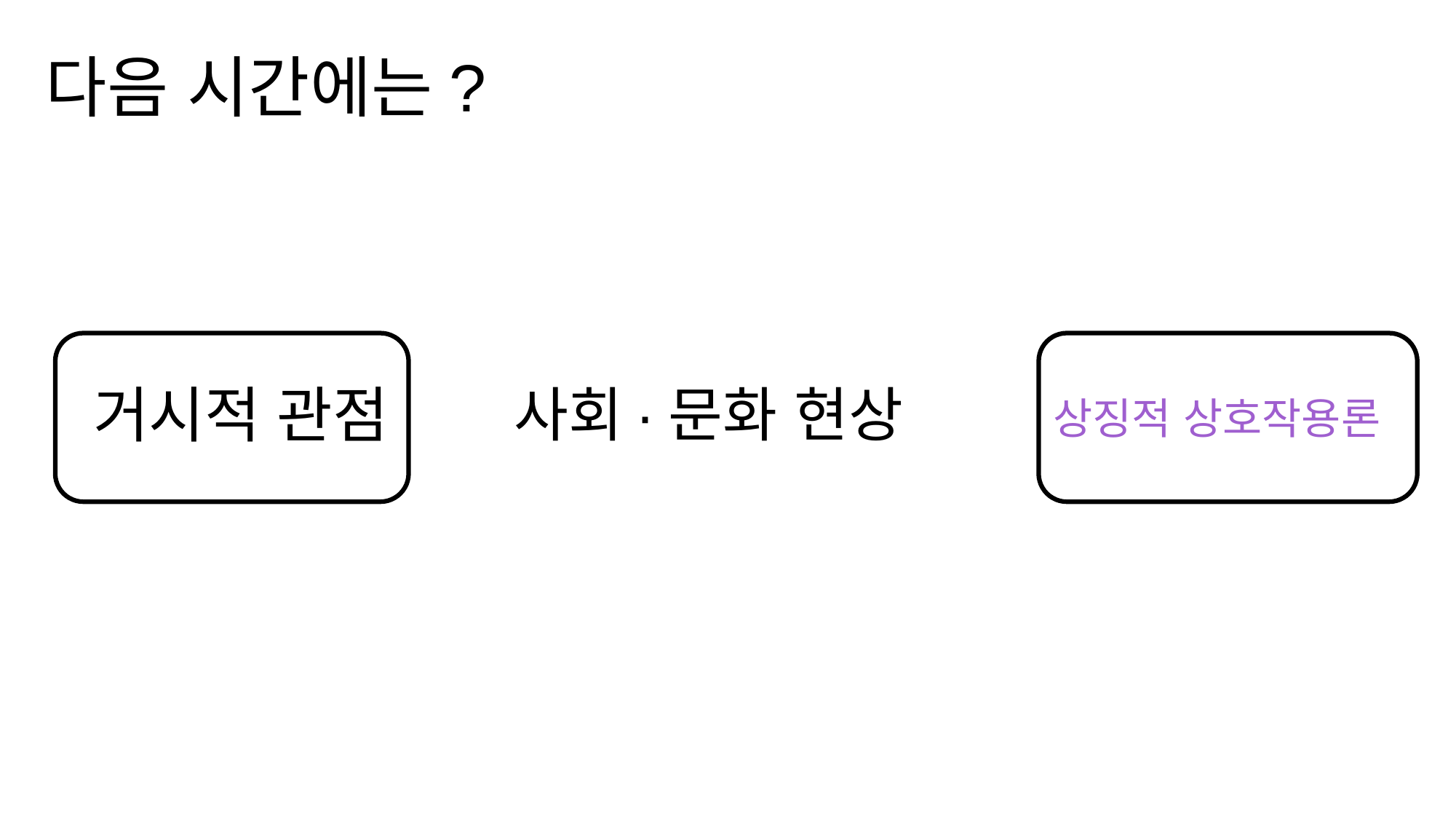

# 다음 시간에는?

사회·문화 현상
상징적 상호작용론
거시적 관점
미시적 관점